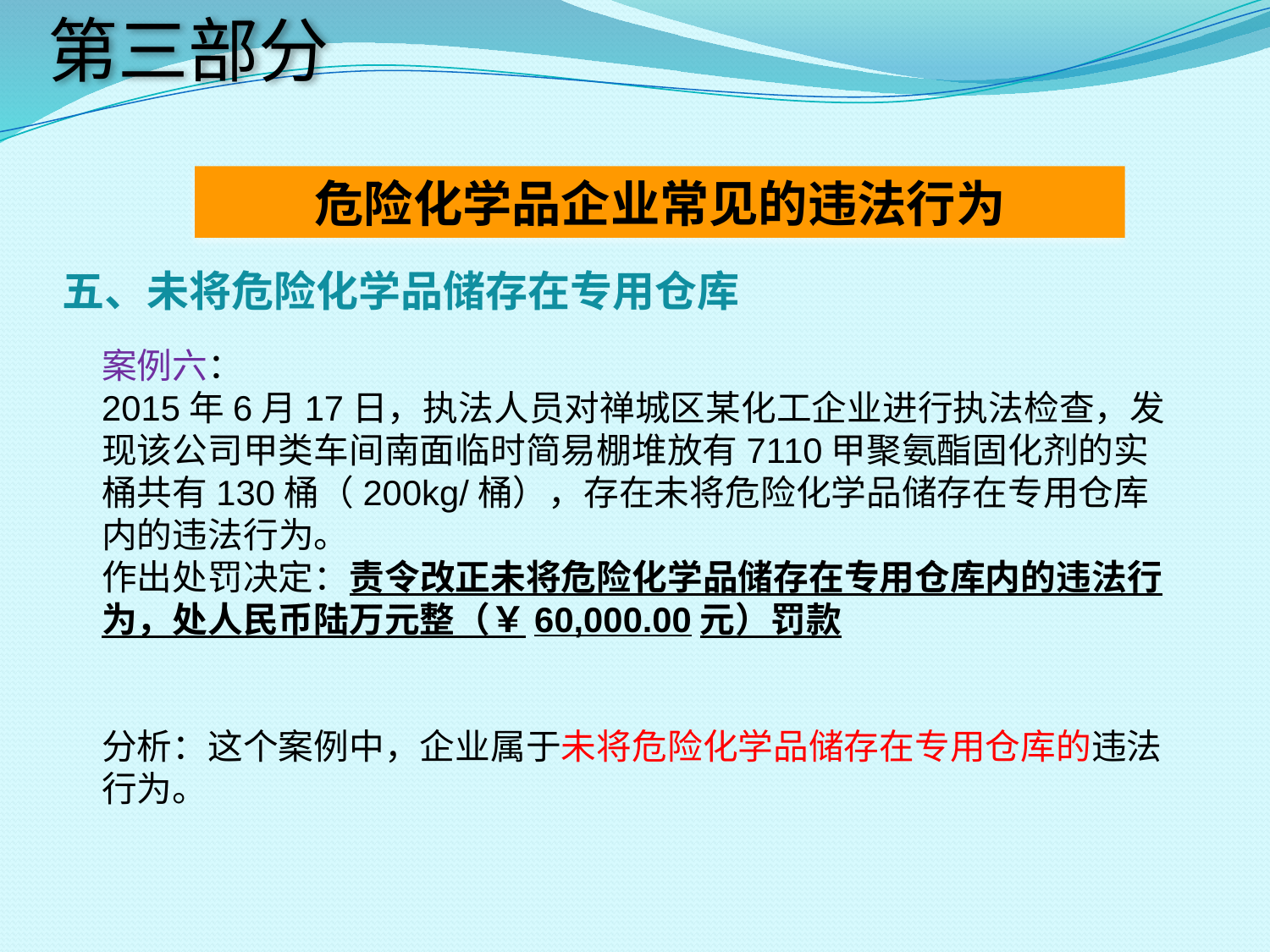

第三部分
危险化学品企业常见的违法行为
五、未将危险化学品储存在专用仓库
案例六：
2015年6月17日，执法人员对禅城区某化工企业进行执法检查，发现该公司甲类车间南面临时简易棚堆放有7110甲聚氨酯固化剂的实桶共有130桶（200kg/桶），存在未将危险化学品储存在专用仓库内的违法行为。
作出处罚决定：责令改正未将危险化学品储存在专用仓库内的违法行为，处人民币陆万元整（￥60,000.00元）罚款

分析：这个案例中，企业属于未将危险化学品储存在专用仓库的违法行为。